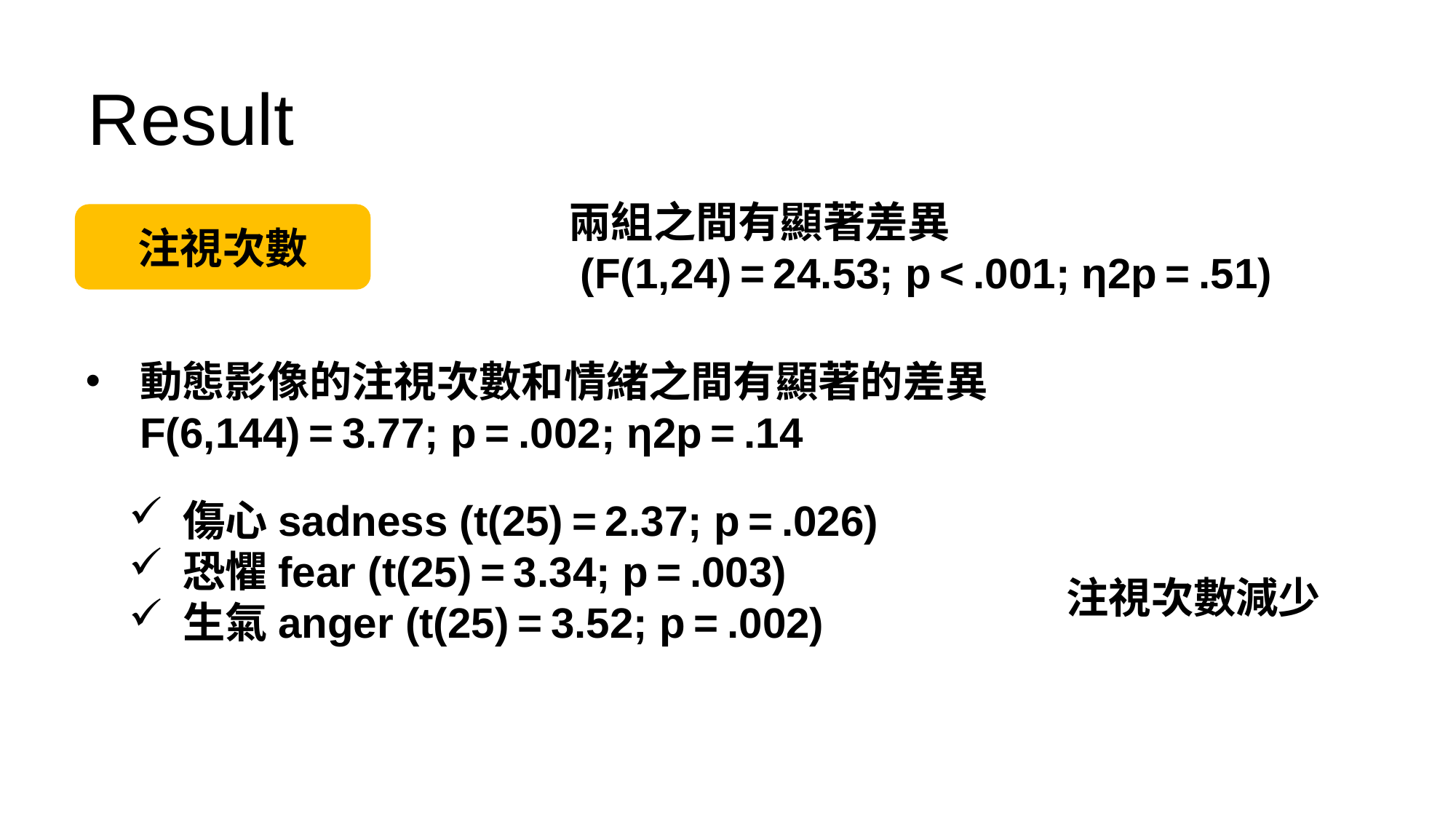

Result
兩組之間有顯著差異
 (F(1,24) = 24.53; p < .001; η2p = .51)
注視次數
動態影像的注視次數和情緒之間有顯著的差異F(6,144) = 3.77; p = .002; η2p = .14
傷心sadness (t(25) = 2.37; p = .026)
恐懼fear (t(25) = 3.34; p = .003)
生氣anger (t(25) = 3.52; p = .002)
注視次數減少